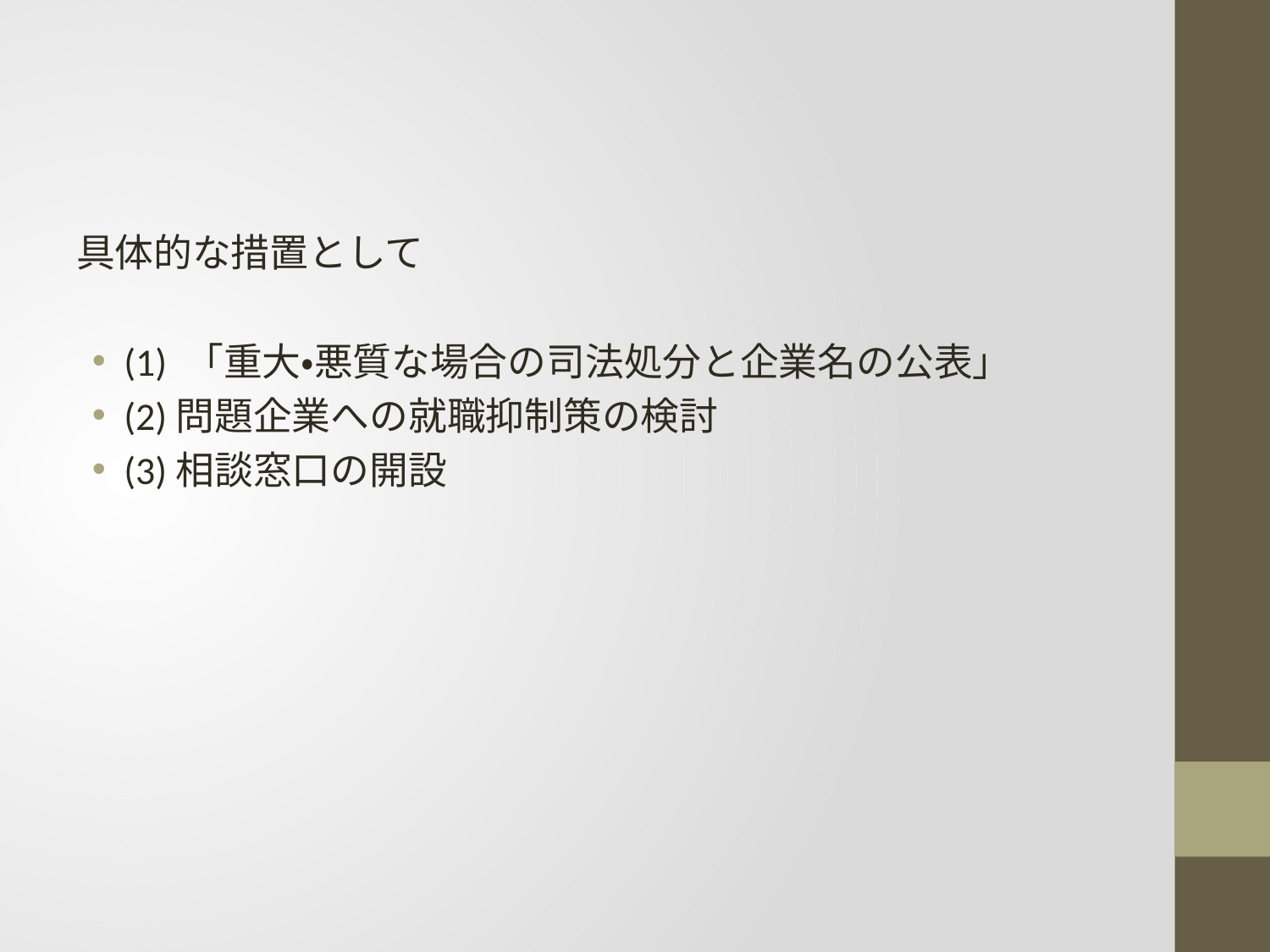

具体的な措置として

(1) 「重大・悪質な場合の司法処分と企業名の公表」
(2)問題企業への就職抑制策の検討
(3)相談窓口の開設